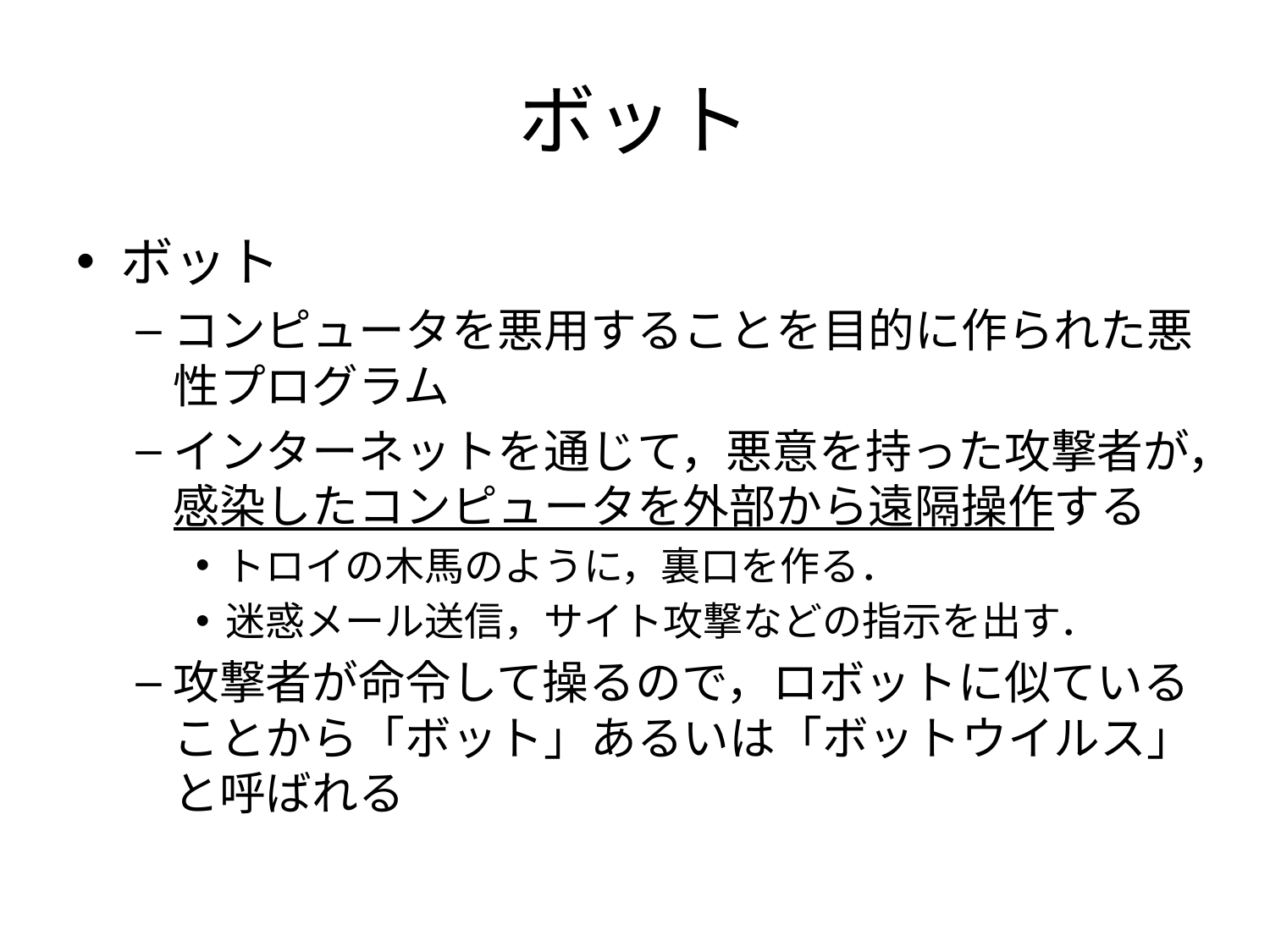

# ボット
ボット
コンピュータを悪用することを目的に作られた悪性プログラム
インターネットを通じて，悪意を持った攻撃者が，感染したコンピュータを外部から遠隔操作する
トロイの木馬のように，裏口を作る．
迷惑メール送信，サイト攻撃などの指示を出す．
攻撃者が命令して操るので，ロボットに似ていることから「ボット」あるいは「ボットウイルス」と呼ばれる